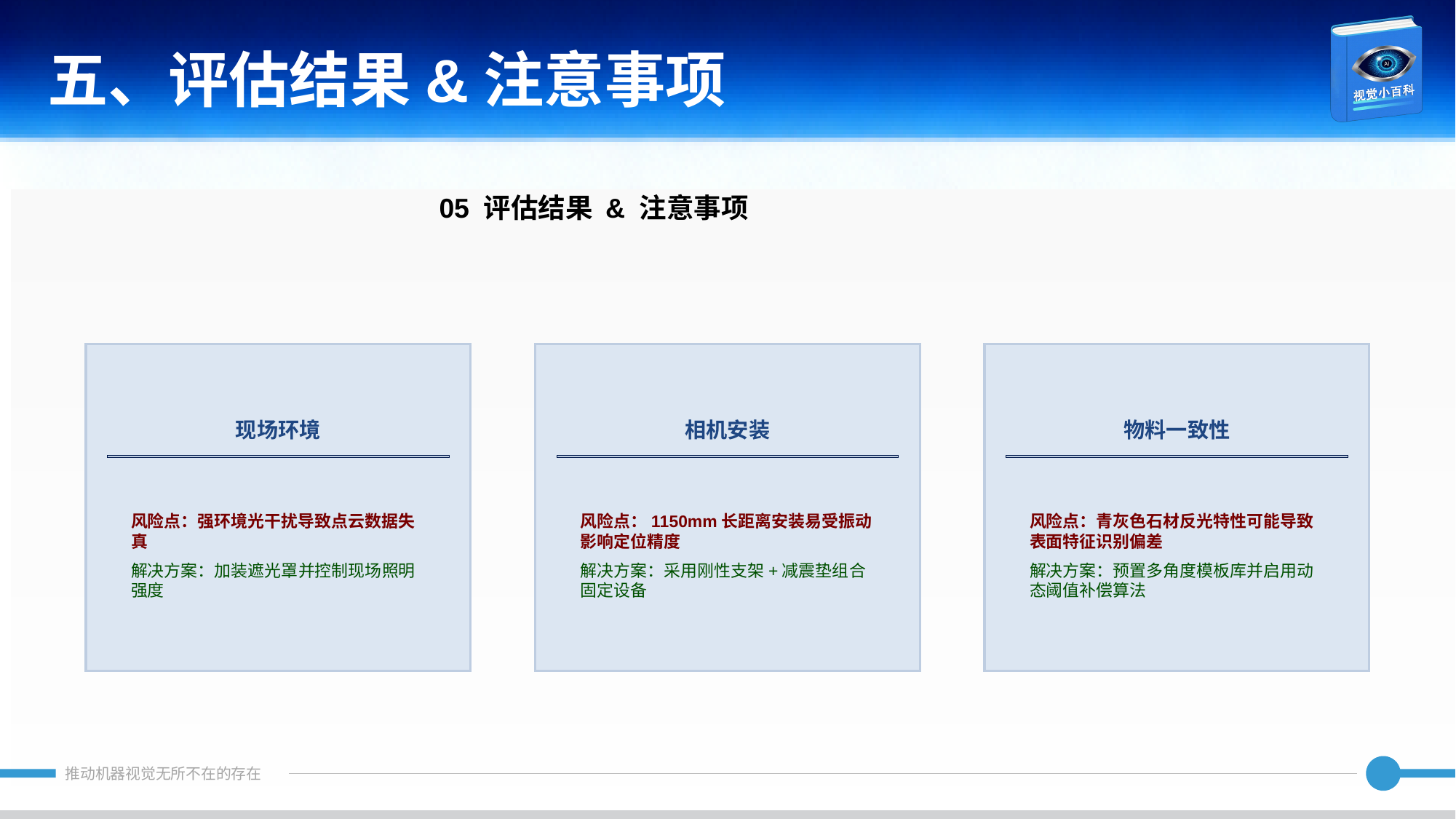

五、评估结果&注意事项

05 评估结果 & 注意事项

现场环境

相机安装

物料一致性

风险点：强环境光干扰导致点云数据失真
解决方案：加装遮光罩并控制现场照明强度

风险点：1150mm长距离安装易受振动影响定位精度
解决方案：采用刚性支架+减震垫组合固定设备

风险点：青灰色石材反光特性可能导致表面特征识别偏差
解决方案：预置多角度模板库并启用动态阈值补偿算法
10